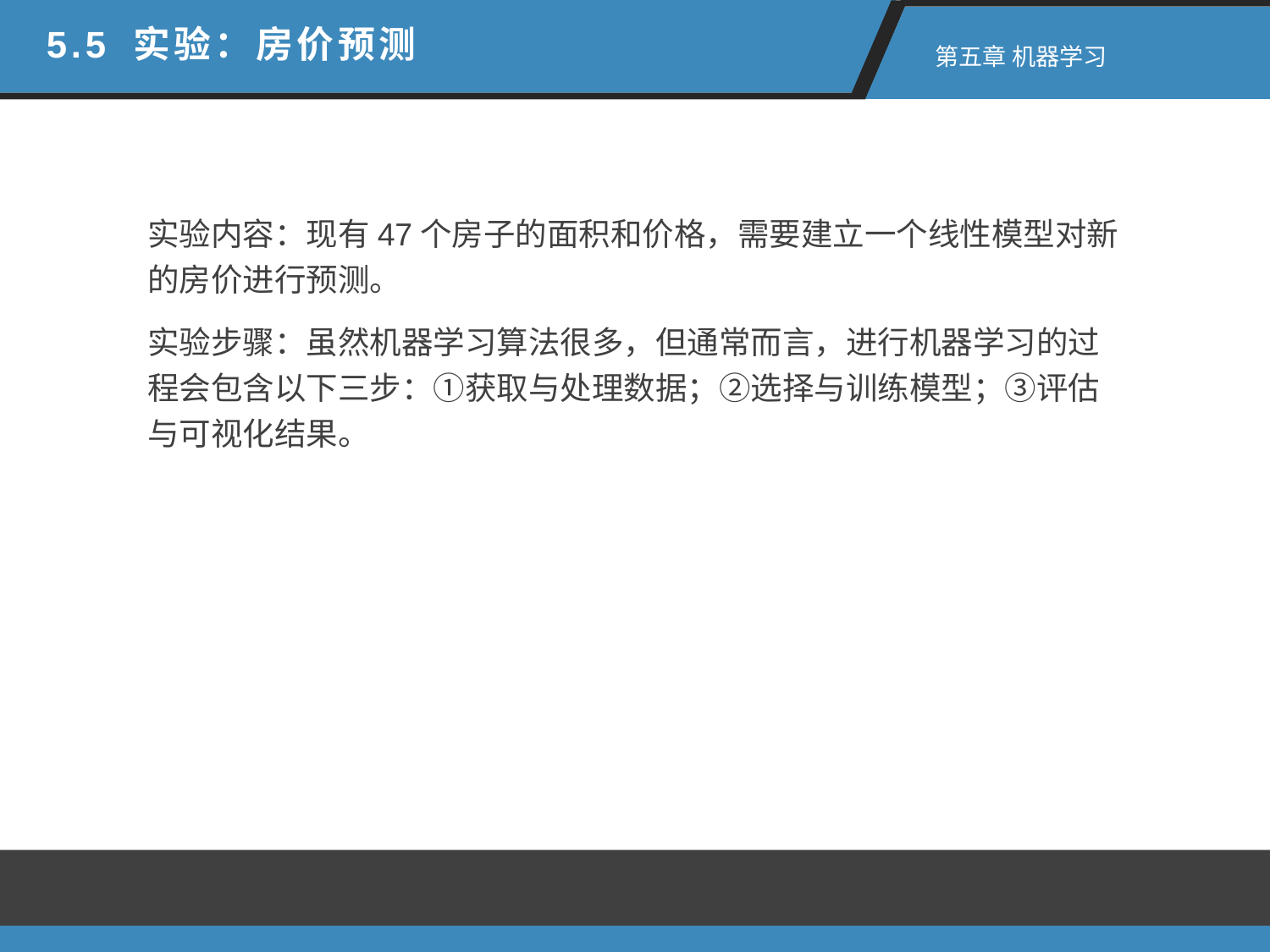

5.5 实验：房价预测
  第五章 机器学习
实验内容：现有47个房子的面积和价格，需要建立一个线性模型对新的房价进行预测。
实验步骤：虽然机器学习算法很多，但通常而言，进行机器学习的过程会包含以下三步：①获取与处理数据；②选择与训练模型；③评估与可视化结果。